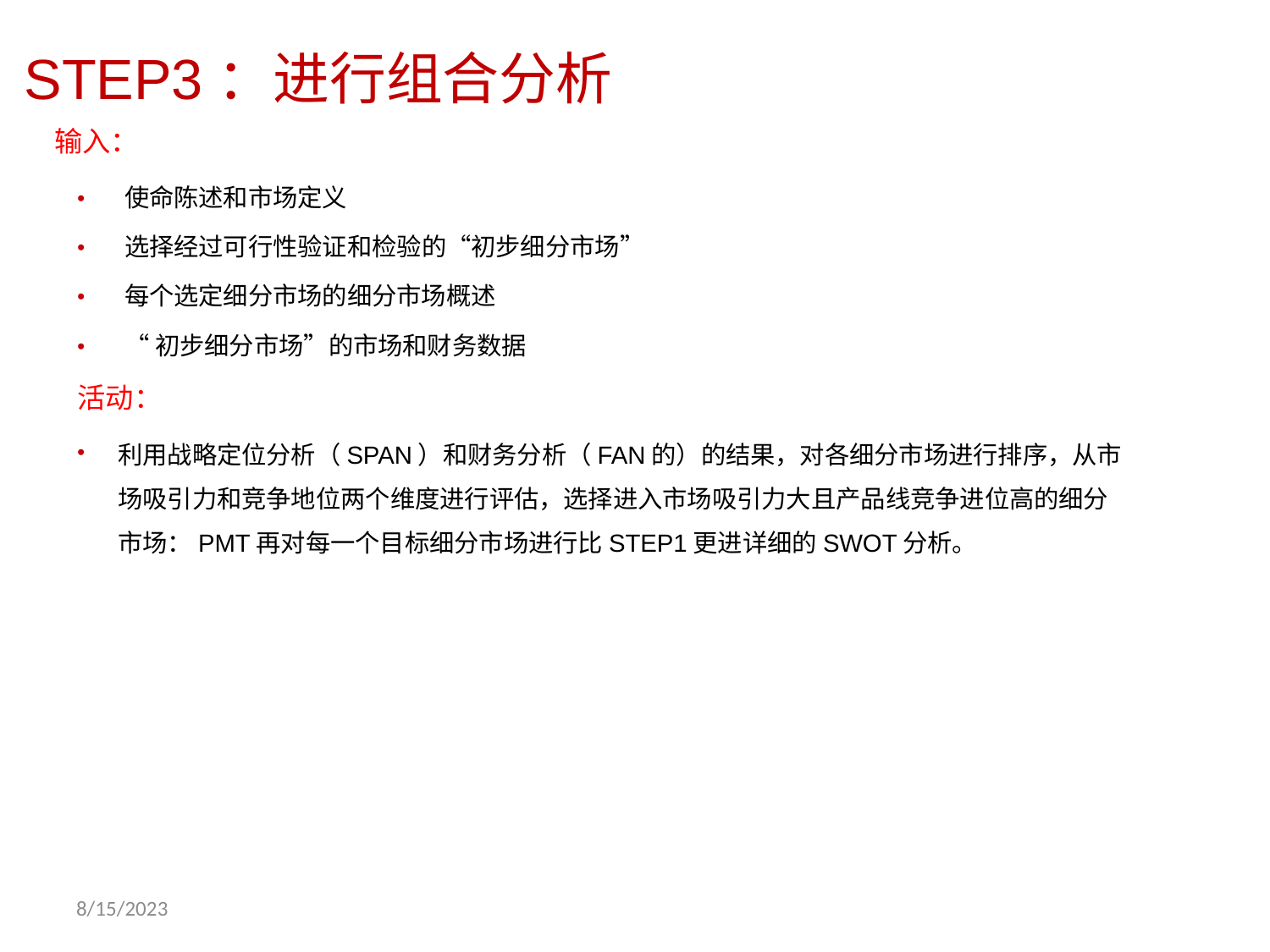

STEP3：进行组合分析
	输入：
使命陈述和市场定义

选择经过可行性验证和检验的“初步细分市场”

每个选定细分市场的细分市场概述

“初步细分市场”的市场和财务数据
•

•

•

•
活动：
•
利用战略定位分析（SPAN）和财务分析（FAN的）的结果，对各细分市场进行排序，从市
场吸引力和竞争地位两个维度进行评估，选择进入市场吸引力大且产品线竞争进位高的细分
市场：PMT再对每一个目标细分市场进行比STEP1更进详细的SWOT分析。
8/15/2023